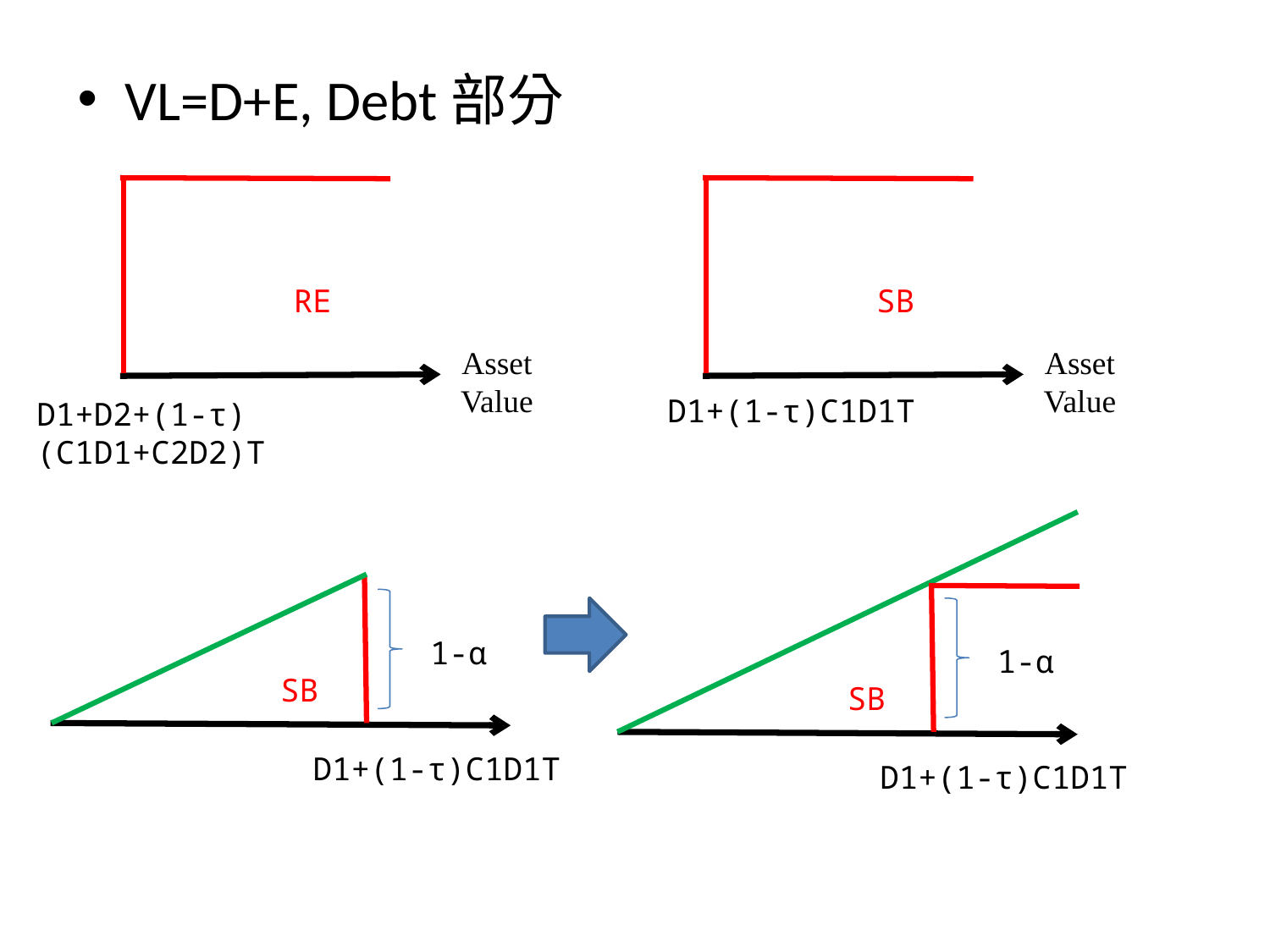

VL=D+E, Debt部分
RE
Asset Value
D1+D2+(1-τ)(C1D1+C2D2)T
SB
Asset Value
D1+(1-τ)C1D1T

1-α
SB
D1+(1-τ)C1D1T

SB

1-α
D1+(1-τ)C1D1T